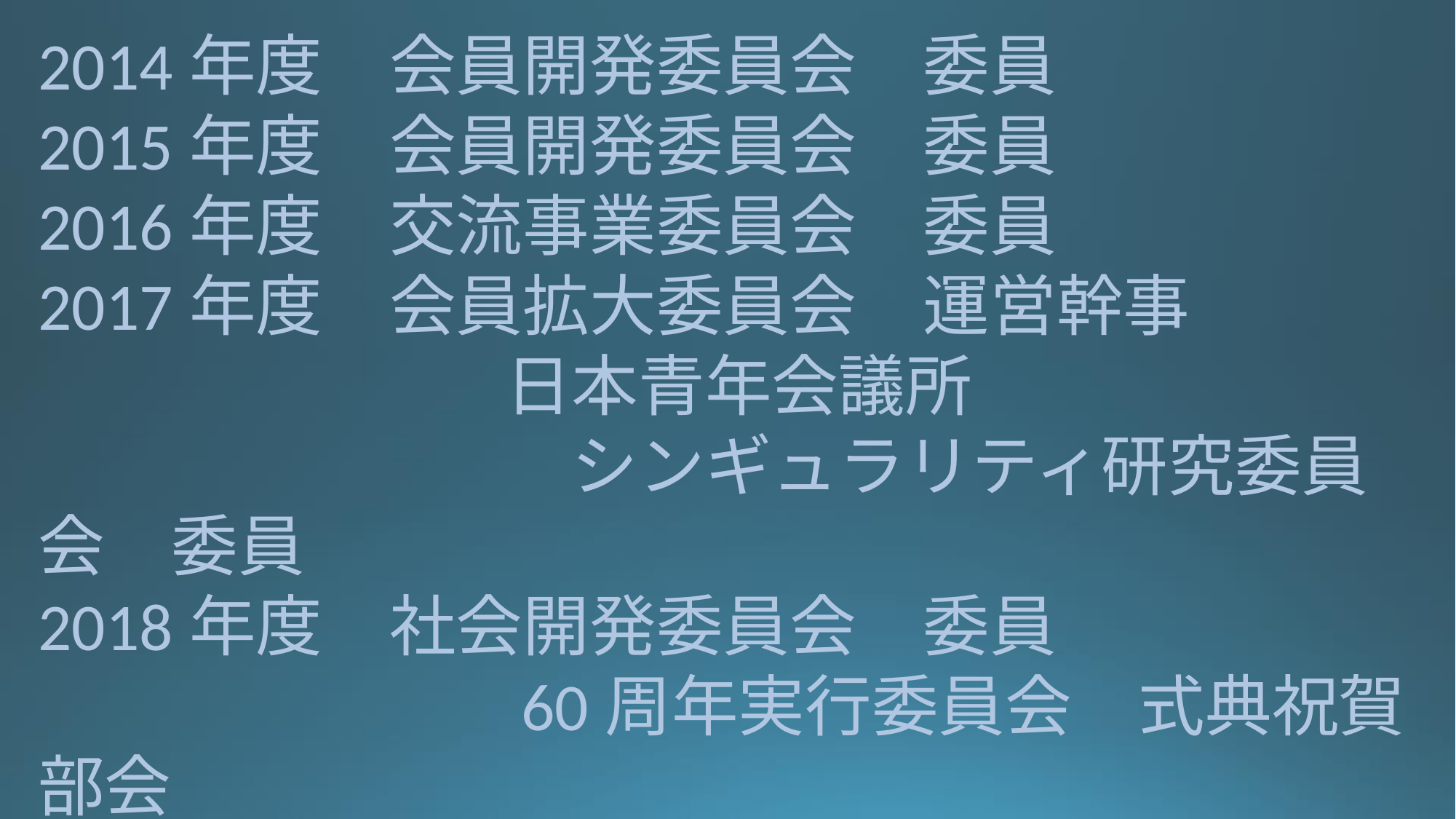

2014年度　会員開発委員会　委員
2015年度　会員開発委員会　委員
2016年度　交流事業委員会　委員
2017年度　会員拡大委員会　運営幹事
　　　　　　　日本青年会議所
　　　　　　　　シンギュラリティ研究委員会　委員
2018年度　社会開発委員会　委員
　　　　　　　60周年実行委員会　式典祝賀部会
　　　　　　　委員